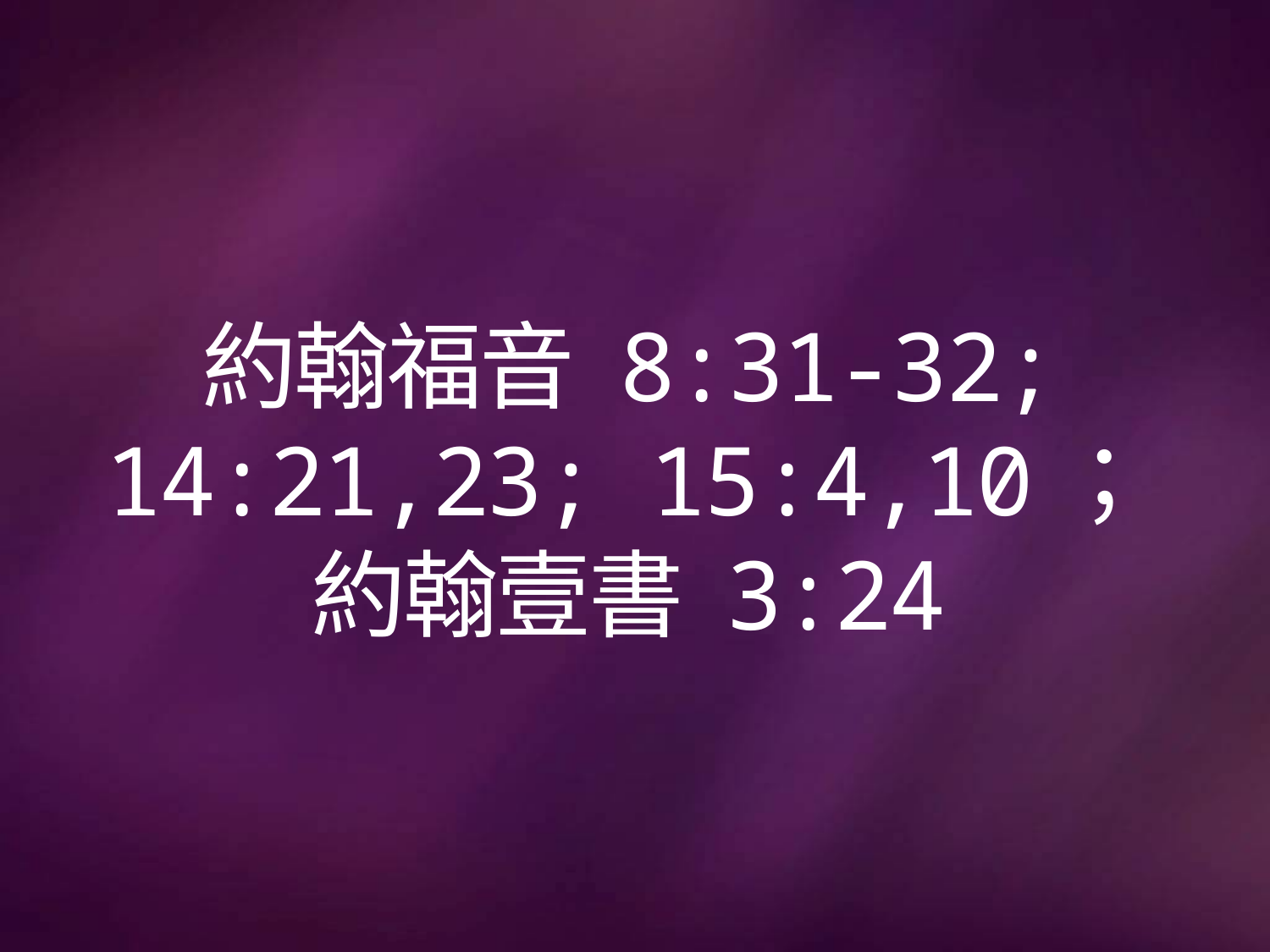

# 約翰福音 8:31-32; 14:21,23; 15:4,10； 約翰壹書 3:24